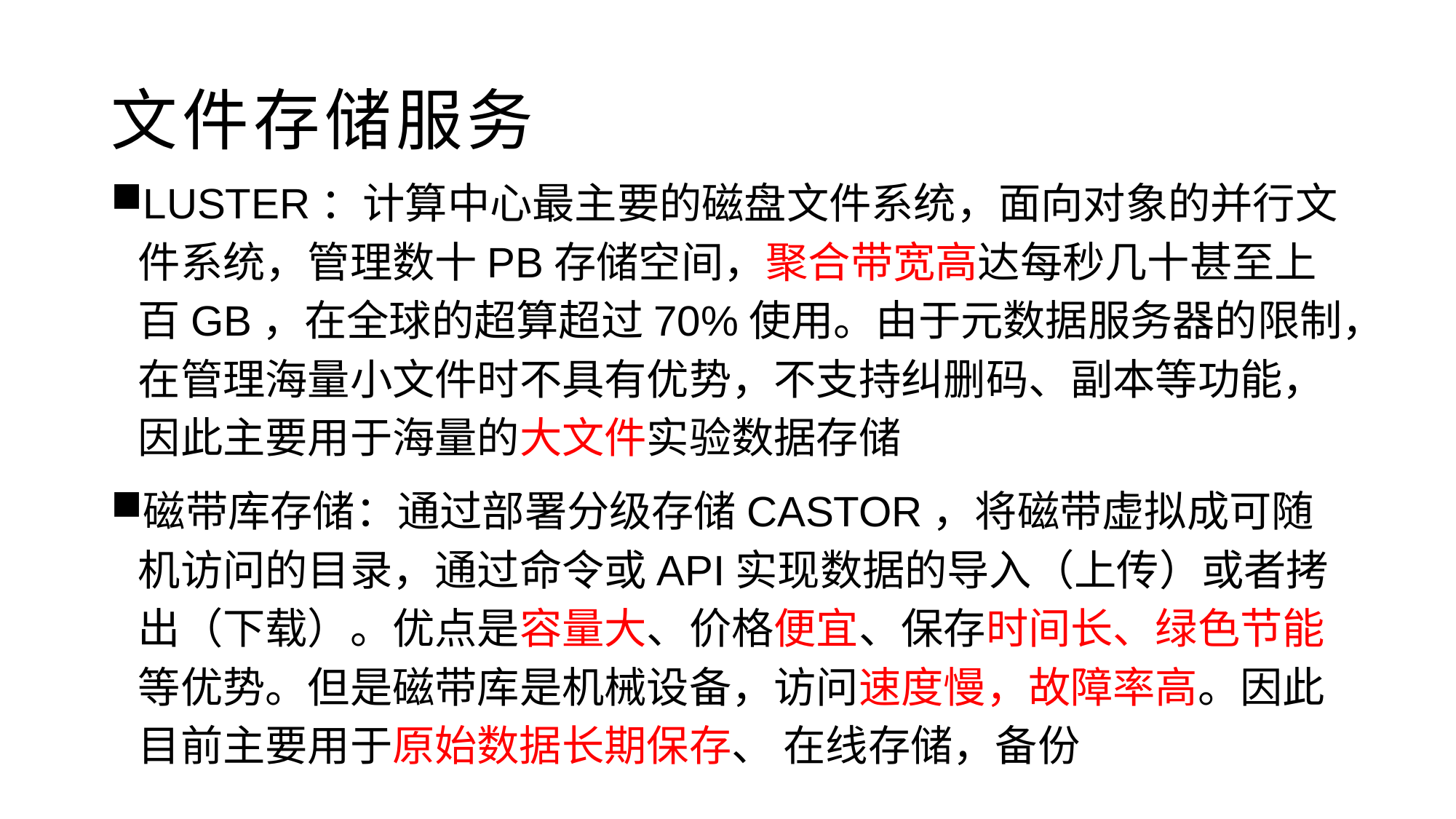

# 文件存储服务
LUSTER：计算中心最主要的磁盘文件系统，面向对象的并行文件系统，管理数十PB存储空间，聚合带宽高达每秒几十甚至上百GB，在全球的超算超过70%使用。由于元数据服务器的限制，在管理海量小文件时不具有优势，不支持纠删码、副本等功能，因此主要用于海量的大文件实验数据存储
磁带库存储：通过部署分级存储CASTOR，将磁带虚拟成可随机访问的目录，通过命令或API实现数据的导入（上传）或者拷出（下载）。优点是容量大、价格便宜、保存时间长、绿色节能等优势。但是磁带库是机械设备，访问速度慢，故障率高。因此目前主要用于原始数据长期保存、 在线存储，备份